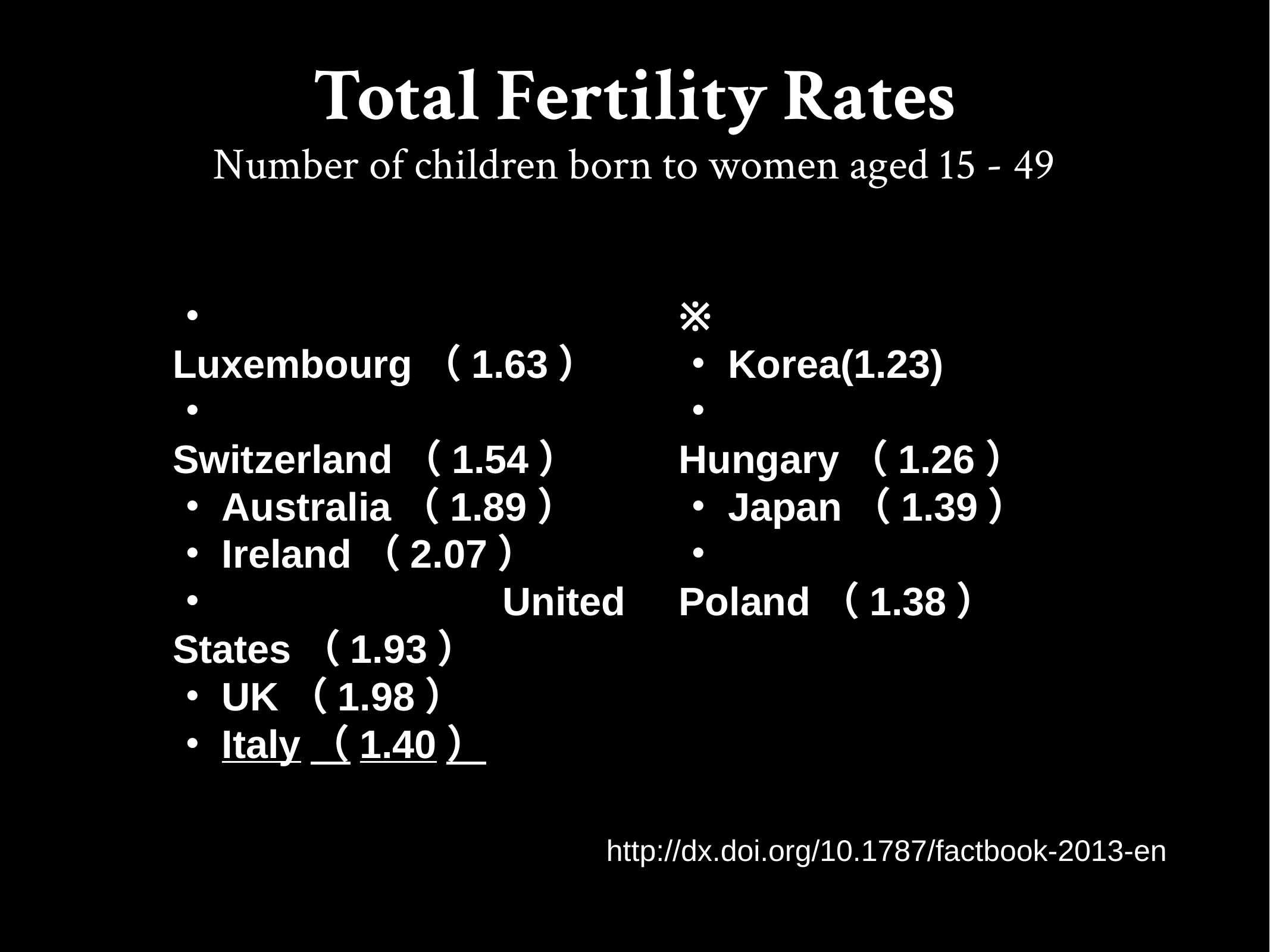

# Total Fertility Rates Number of children born to women aged 15 - 49
・Luxembourg（1.63）
・Switzerland（1.54）
・Australia（1.89）
・Ireland（2.07）
・United States（1.93）
・UK（1.98）
・Italy（1.40）
※
・Korea(1.23)
・Hungary（1.26）
・Japan（1.39）
・Poland（1.38）
http://dx.doi.org/10.1787/factbook-2013-en